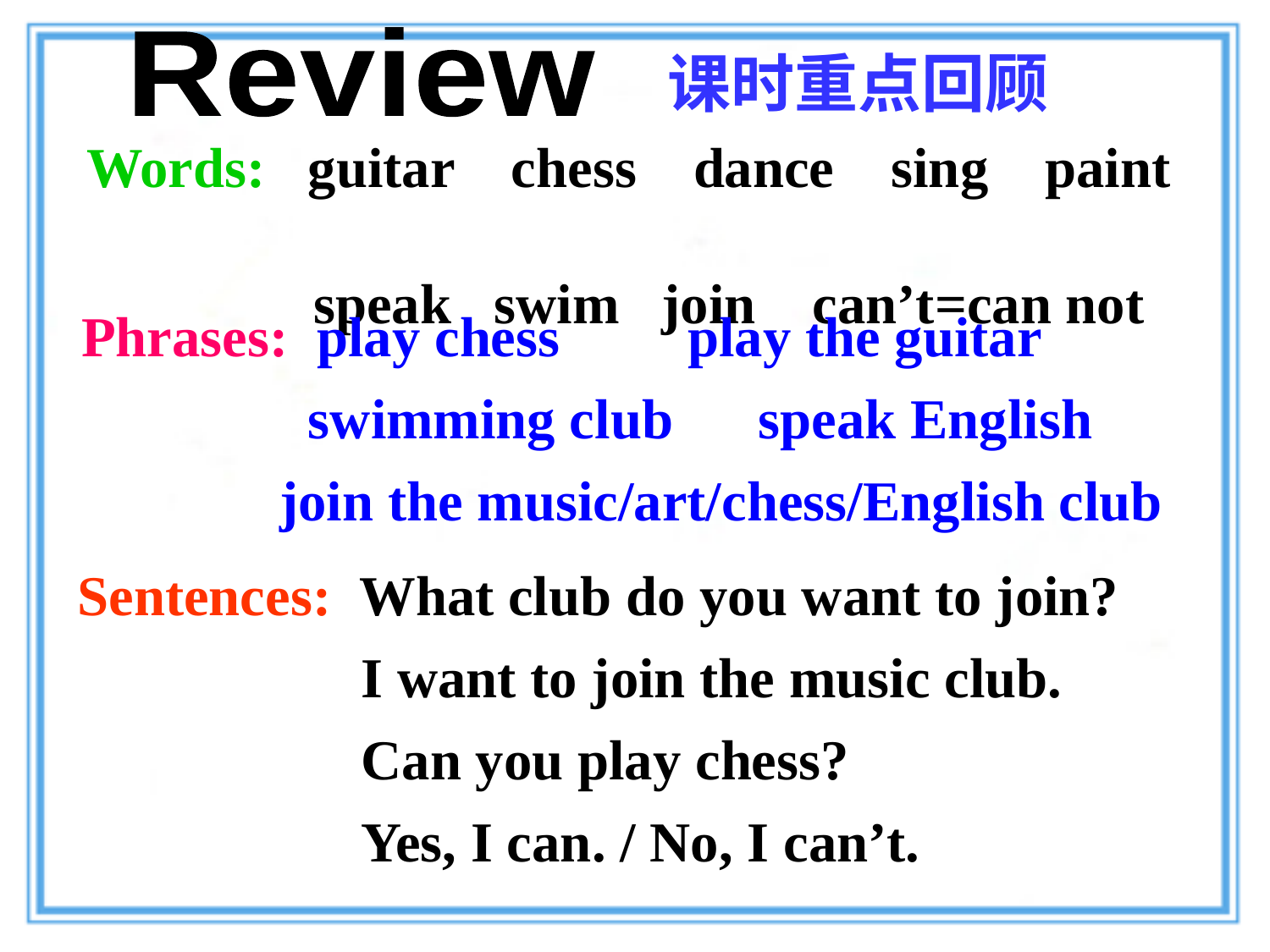

Review
课时重点回顾
Words:   guitar    chess    dance    sing    paint
                speak   swim   join    can’t=can not
Phrases:  play chess         play the guitar
                swimming club      speak English
              join the music/art/chess/English club
Sentences:  What club do you want to join?
                    I want to join the music club.
                    Can you play chess?
                    Yes, I can. / No, I can’t.